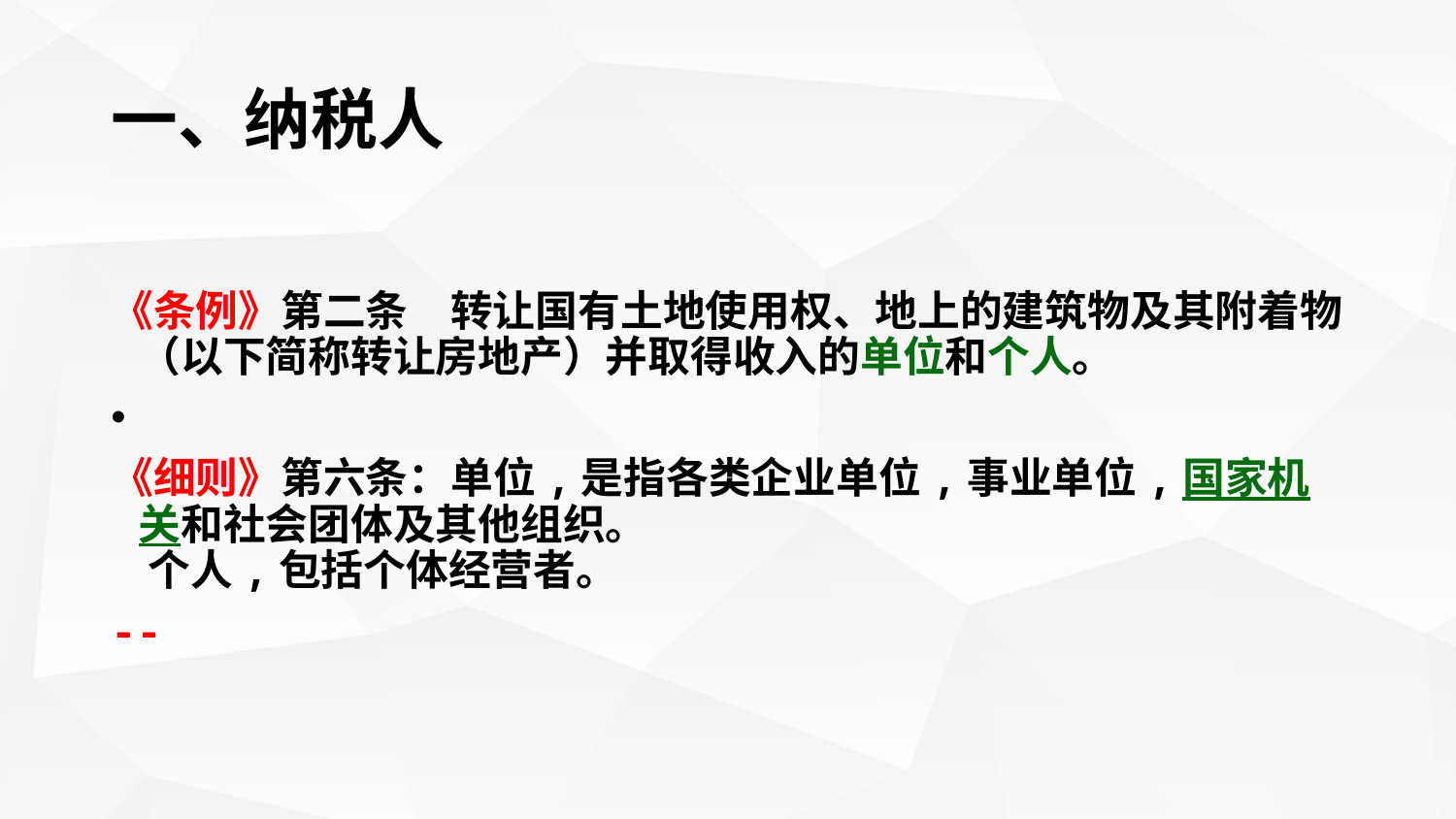

一、纳税人

《条例》第二条　转让国有土地使用权、地上的建筑物及其附着物（以下简称转让房地产）并取得收入的单位和个人。

《细则》第六条：单位,是指各类企业单位,事业单位,国家机关和社会团体及其他组织。
 个人,包括个体经营者。
--